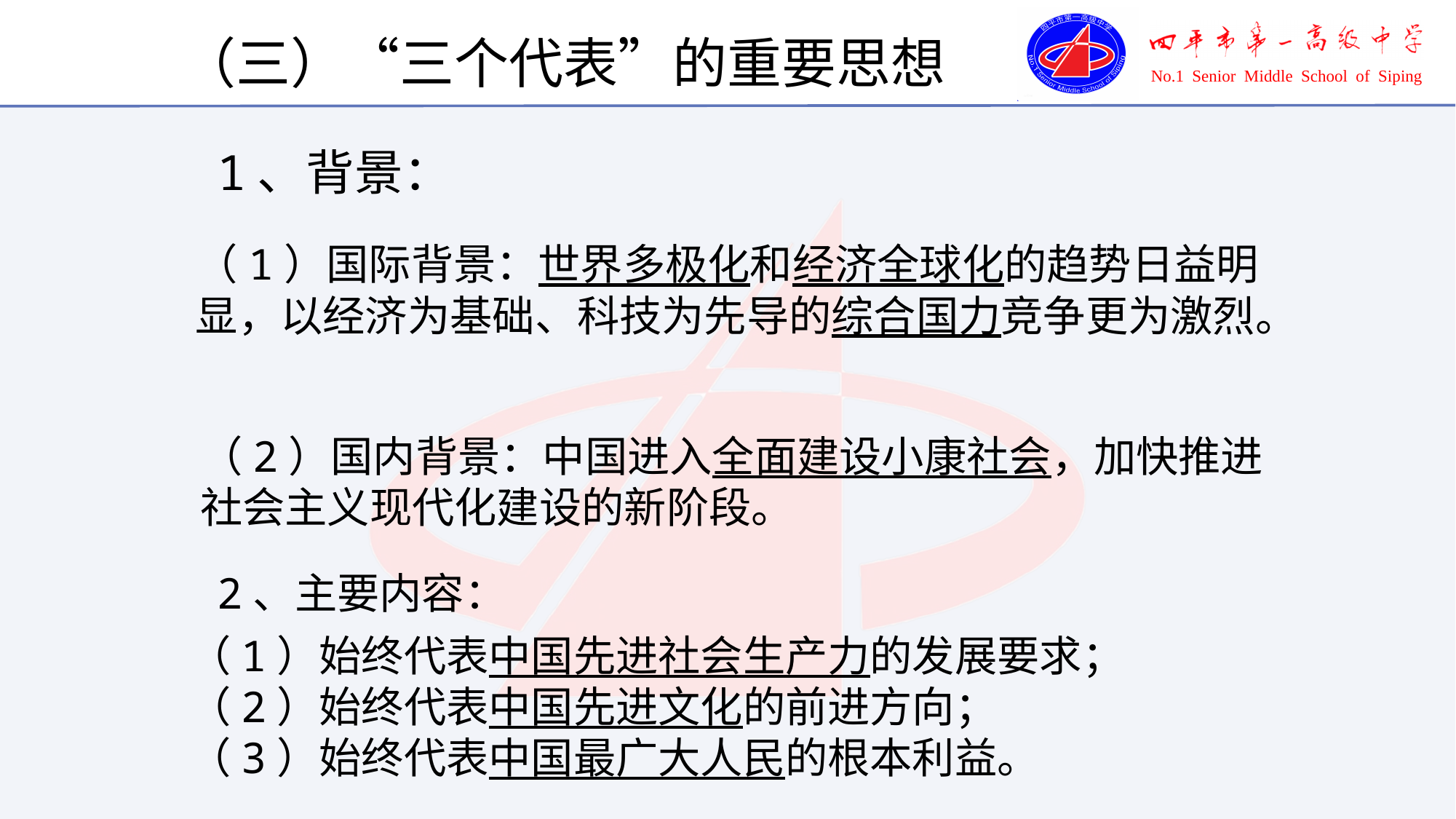

（三）“三个代表”的重要思想
1、背景：
（1）国际背景：世界多极化和经济全球化的趋势日益明显，以经济为基础、科技为先导的综合国力竞争更为激烈。
（2）国内背景：中国进入全面建设小康社会，加快推进社会主义现代化建设的新阶段。
2、主要内容：

（1）始终代表中国先进社会生产力的发展要求；
（2）始终代表中国先进文化的前进方向；
（3）始终代表中国最广大人民的根本利益。